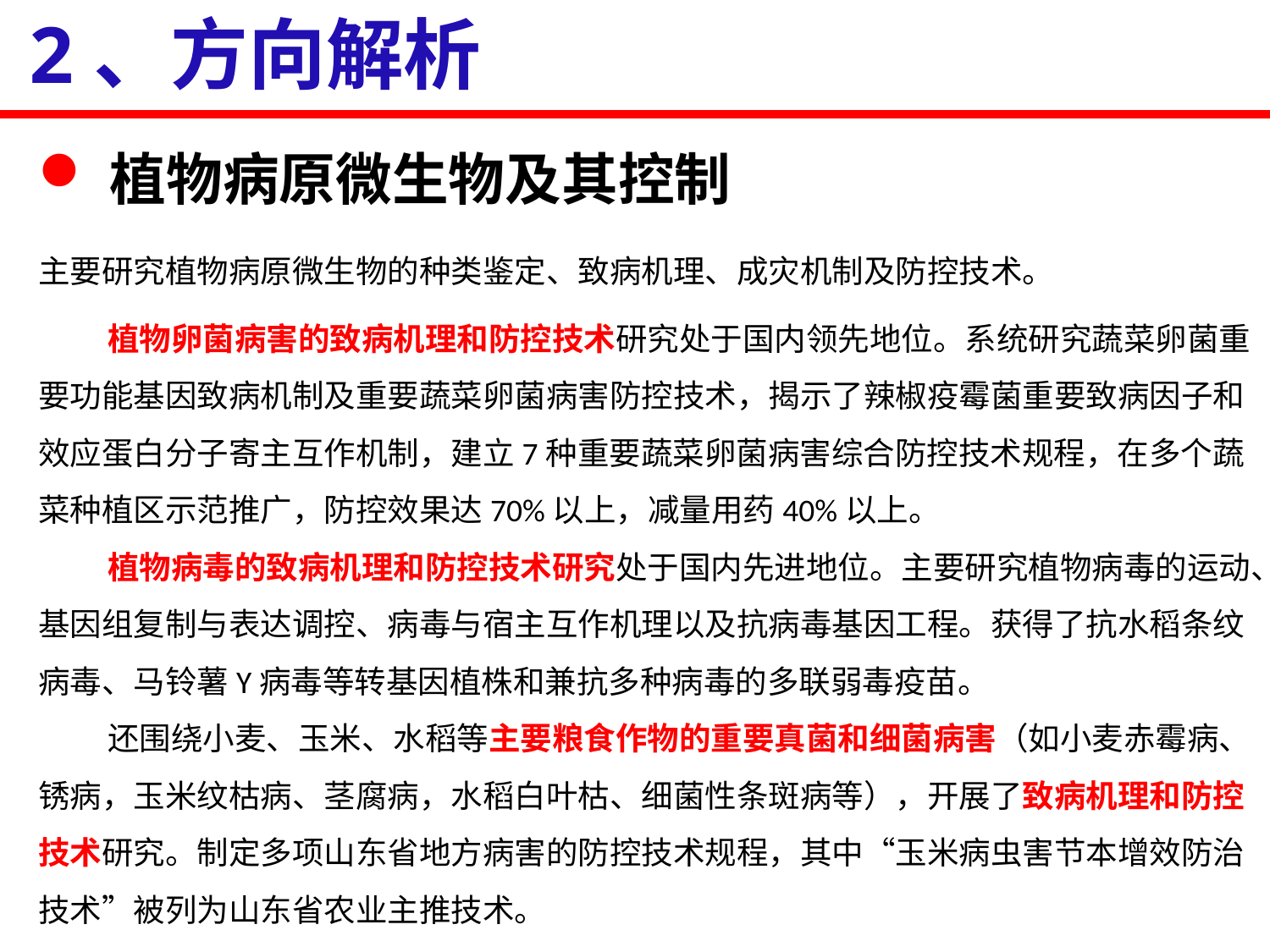

2、方向解析
植物病原微生物及其控制
主要研究植物病原微生物的种类鉴定、致病机理、成灾机制及防控技术。
植物卵菌病害的致病机理和防控技术研究处于国内领先地位。系统研究蔬菜卵菌重要功能基因致病机制及重要蔬菜卵菌病害防控技术，揭示了辣椒疫霉菌重要致病因子和效应蛋白分子寄主互作机制，建立7种重要蔬菜卵菌病害综合防控技术规程，在多个蔬菜种植区示范推广，防控效果达70%以上，减量用药40%以上。
植物病毒的致病机理和防控技术研究处于国内先进地位。主要研究植物病毒的运动、基因组复制与表达调控、病毒与宿主互作机理以及抗病毒基因工程。获得了抗水稻条纹病毒、马铃薯Y病毒等转基因植株和兼抗多种病毒的多联弱毒疫苗。
还围绕小麦、玉米、水稻等主要粮食作物的重要真菌和细菌病害（如小麦赤霉病、锈病，玉米纹枯病、茎腐病，水稻白叶枯、细菌性条斑病等），开展了致病机理和防控技术研究。制定多项山东省地方病害的防控技术规程，其中“玉米病虫害节本增效防治技术”被列为山东省农业主推技术。